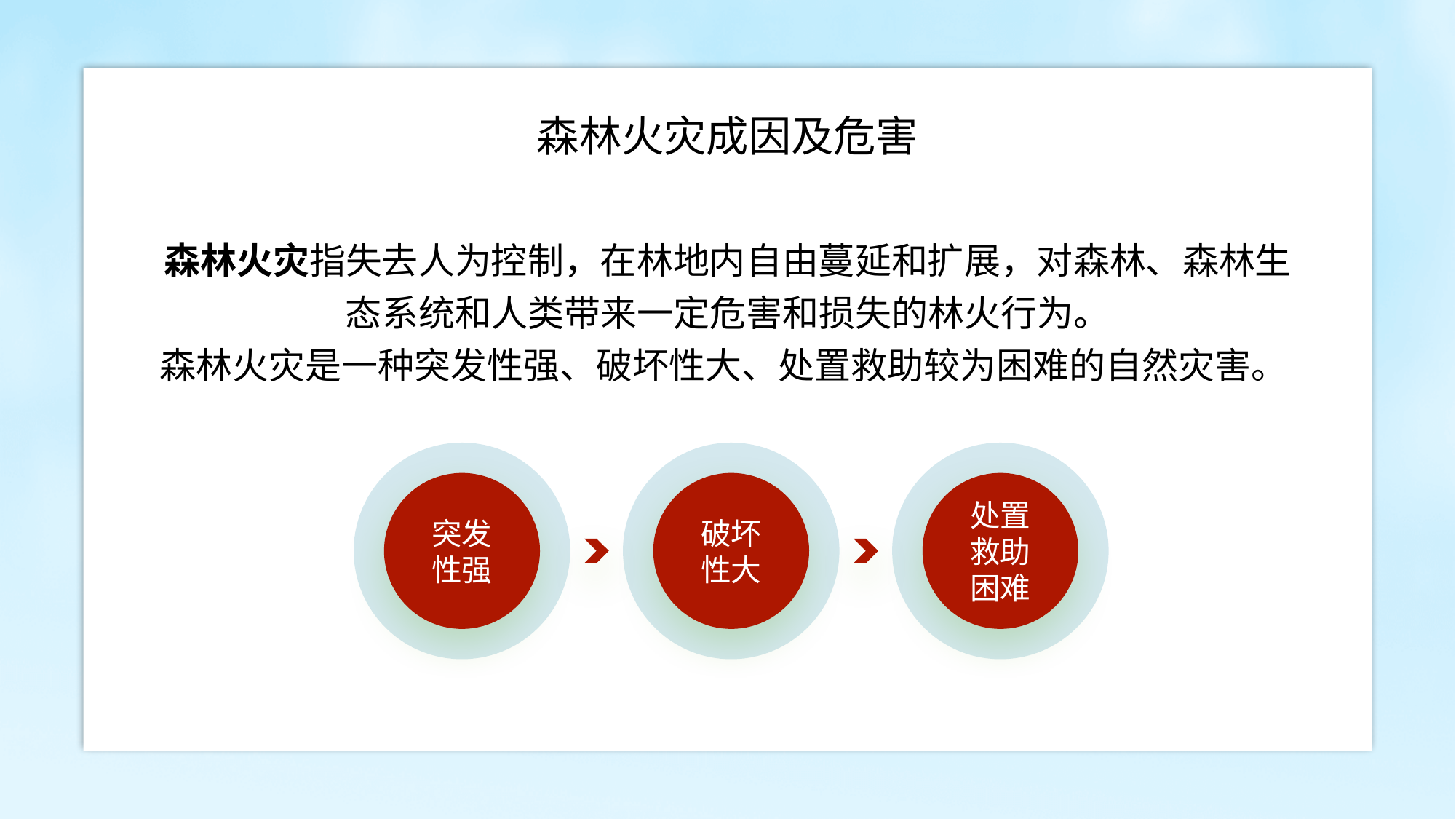

森林火灾成因及危害
https://www.ypppt.com/
森林火灾指失去人为控制，在林地内自由蔓延和扩展，对森林、森林生态系统和人类带来一定危害和损失的林火行为。
森林火灾是一种突发性强、破坏性大、处置救助较为困难的自然灾害。

突发性强
破坏性大
处置救助困难